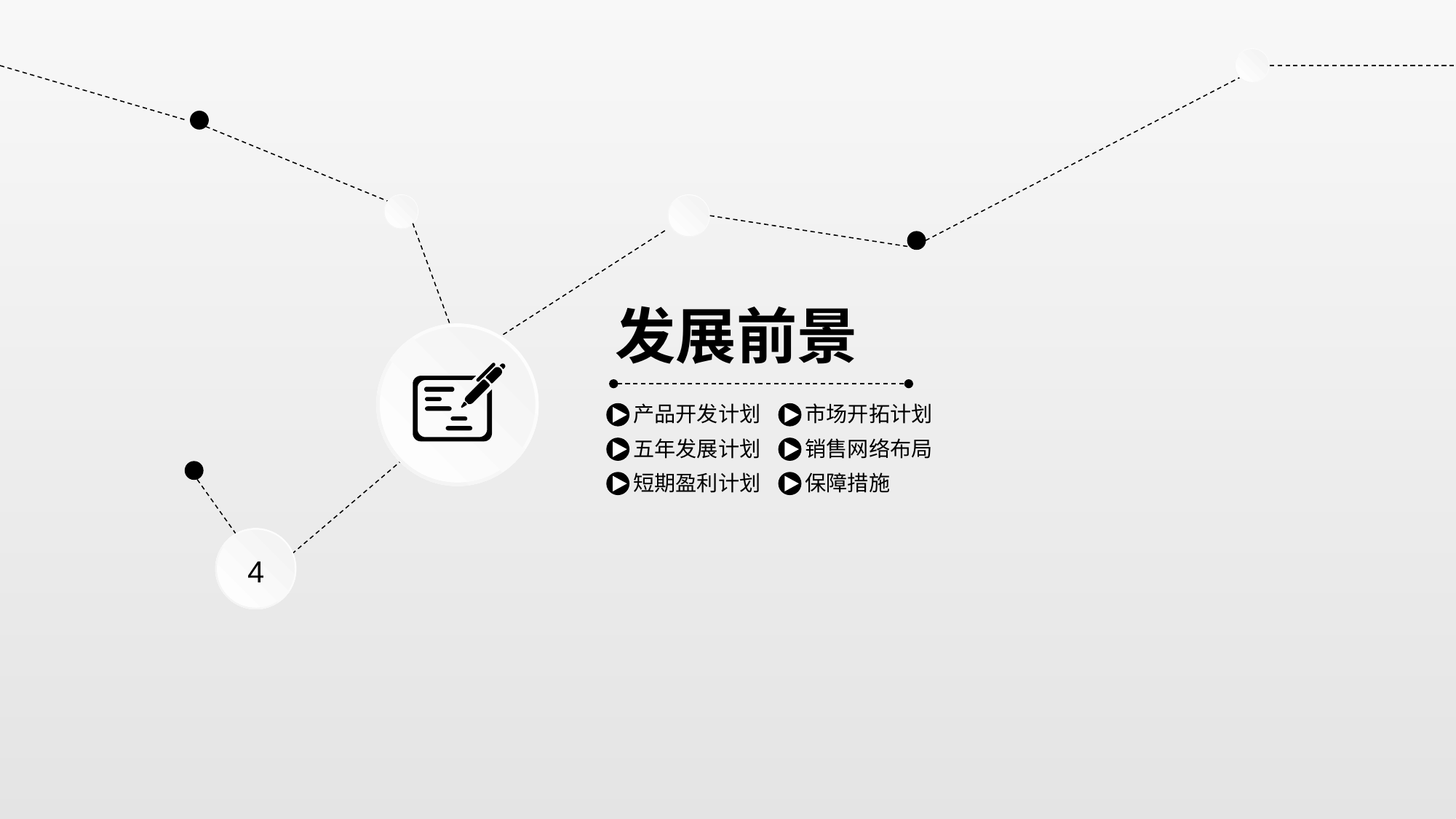

发展前景

产品开发计划

市场开拓计划

五年发展计划

销售网络布局

短期盈利计划

保障措施

4